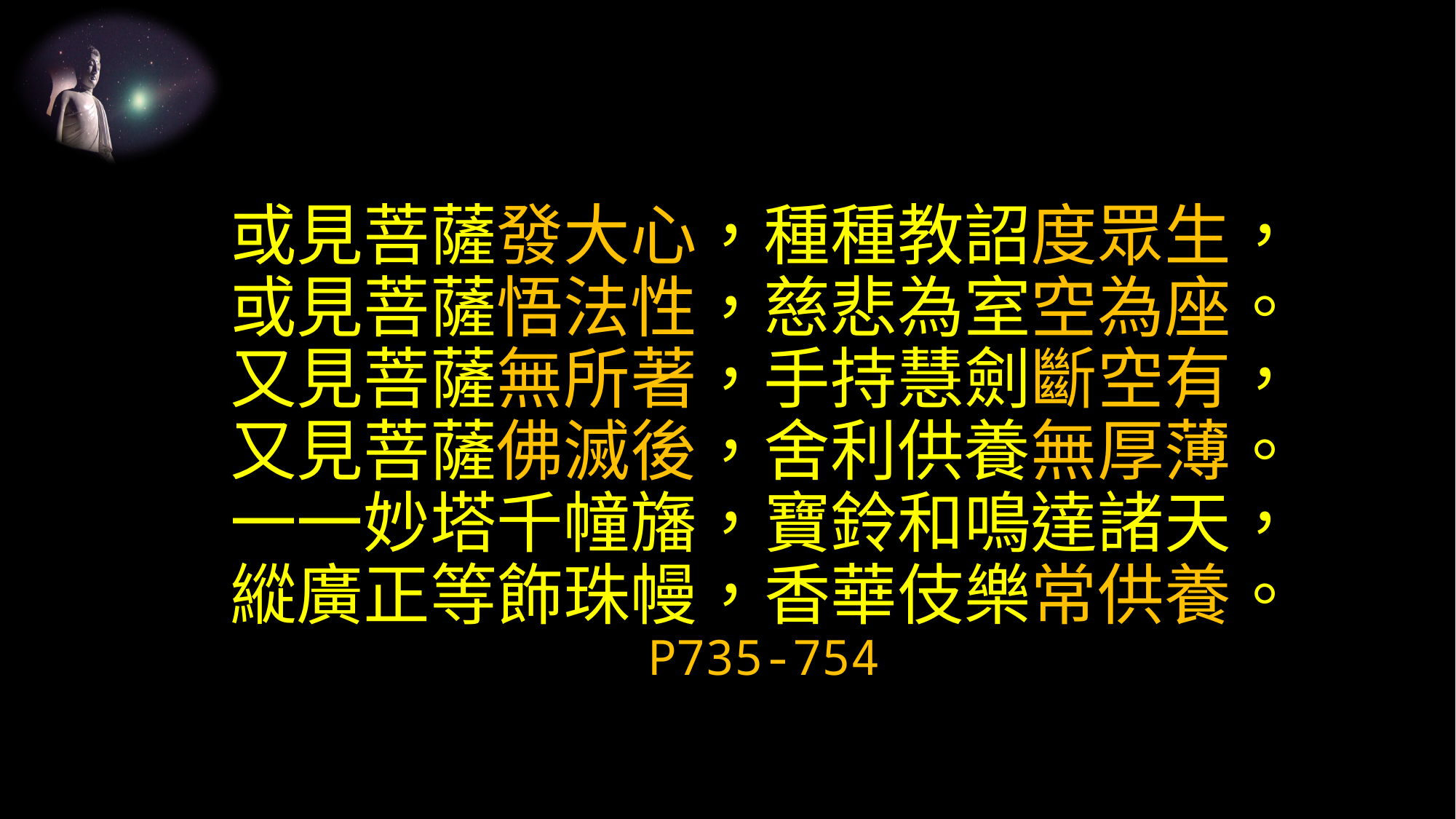

# 或見菩薩發大心，種種教詔度眾生， 或見菩薩悟法性，慈悲為室空為座。 又見菩薩無所著，手持慧劍斷空有， 又見菩薩佛滅後，舍利供養無厚薄。 一一妙塔千幢旛，寶鈴和鳴達諸天， 縱廣正等飾珠幔，香華伎樂常供養。 P735-754